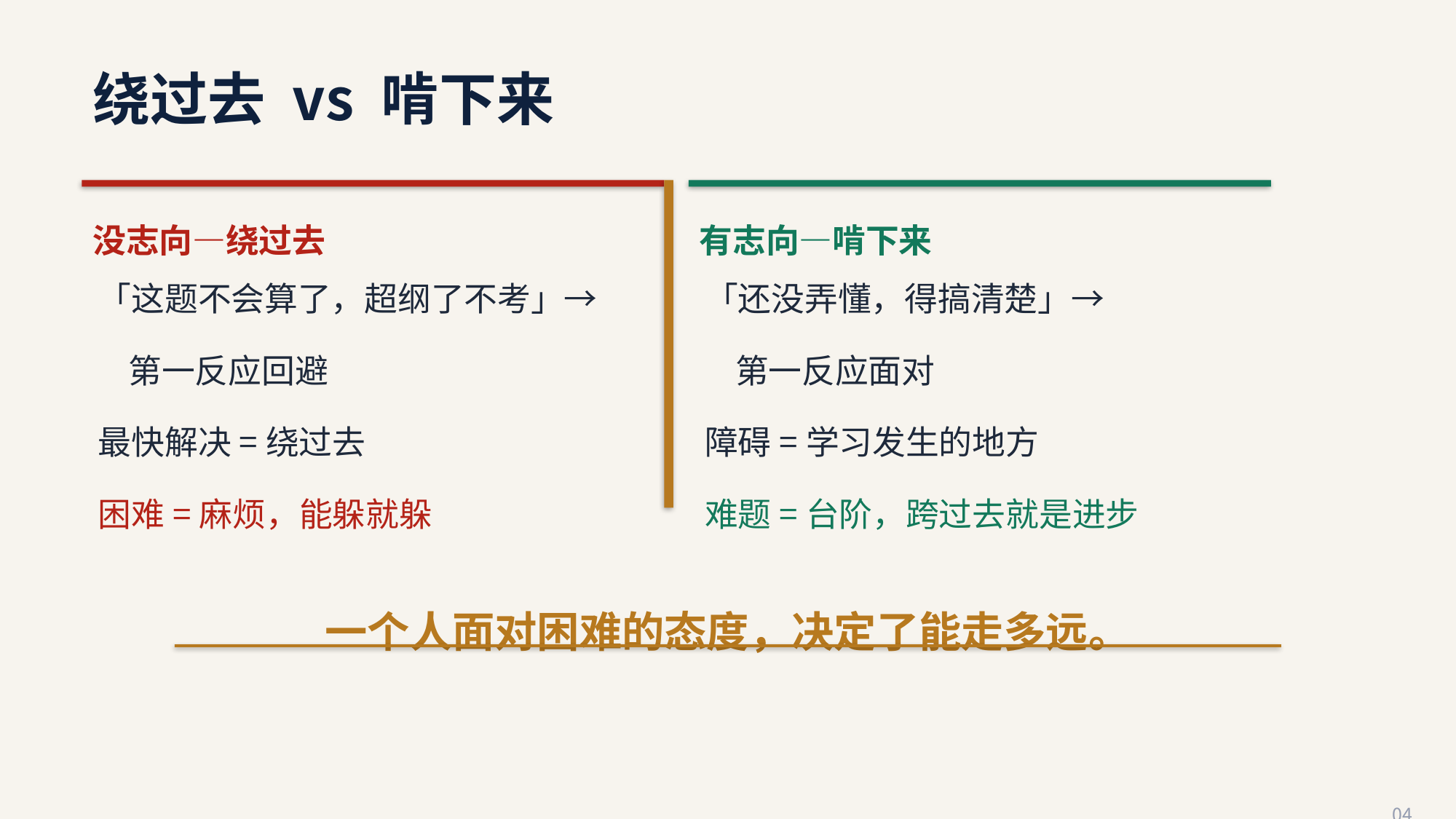

绕过去 vs 啃下来

没志向—绕过去
有志向—啃下来
「这题不会算了，超纲了不考」→
   第一反应回避
最快解决=绕过去
困难=麻烦，能躲就躲
「还没弄懂，得搞清楚」→
   第一反应面对
障碍=学习发生的地方
难题=台阶，跨过去就是进步
一个人面对困难的态度，决定了能走多远。

04